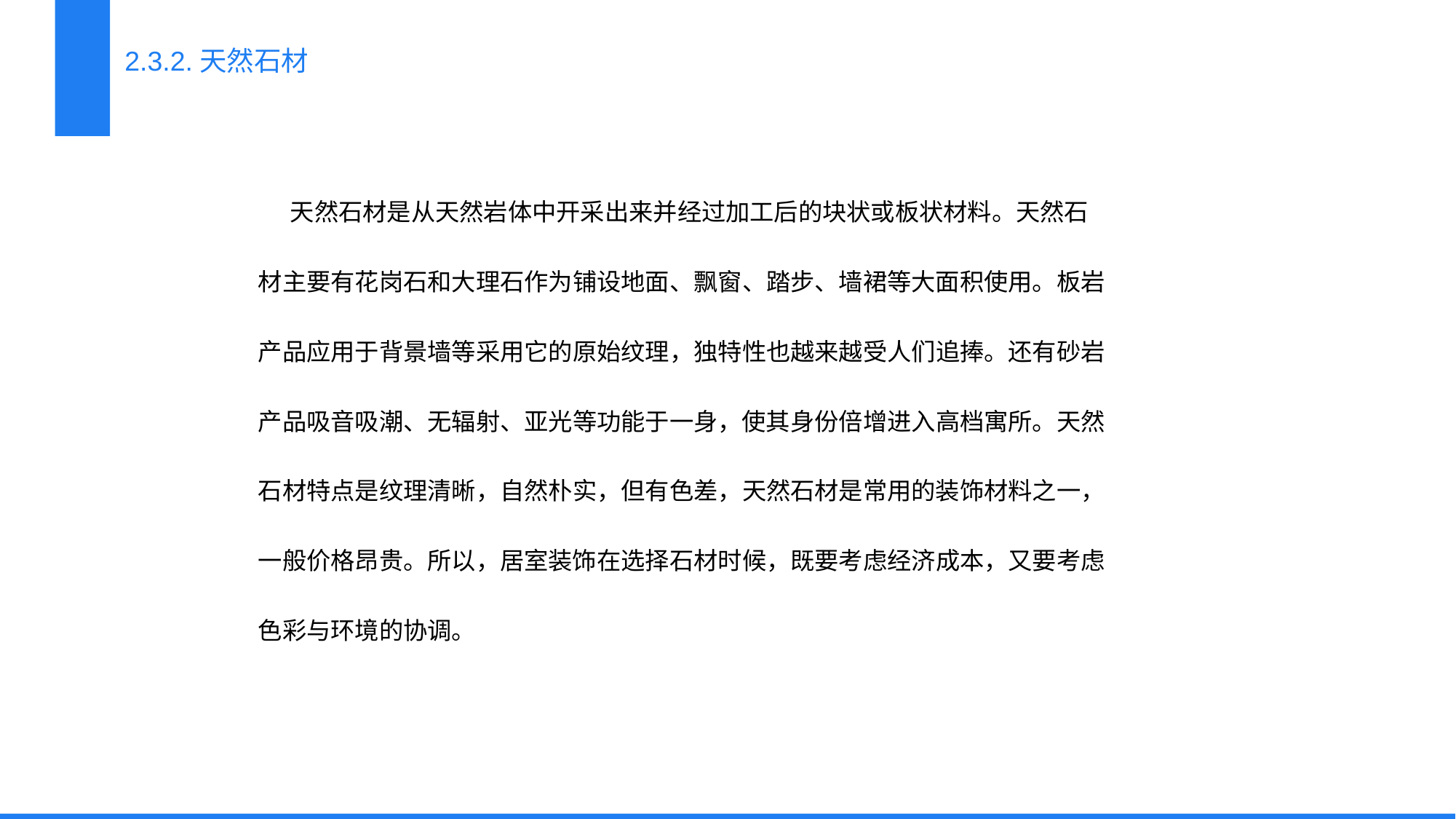

2.3.2.天然石材

天然石材是从天然岩体中开采出来并经过加工后的块状或板状材料。天然石材主要有花岗石和大理石作为铺设地面、飘窗、踏步、墙裙等大面积使用。板岩产品应用于背景墙等采用它的原始纹理，独特性也越来越受人们追捧。还有砂岩产品吸音吸潮、无辐射、亚光等功能于一身，使其身份倍增进入高档寓所。天然石材特点是纹理清晰，自然朴实，但有色差，天然石材是常用的装饰材料之一，一般价格昂贵。所以，居室装饰在选择石材时候，既要考虑经济成本，又要考虑色彩与环境的协调。